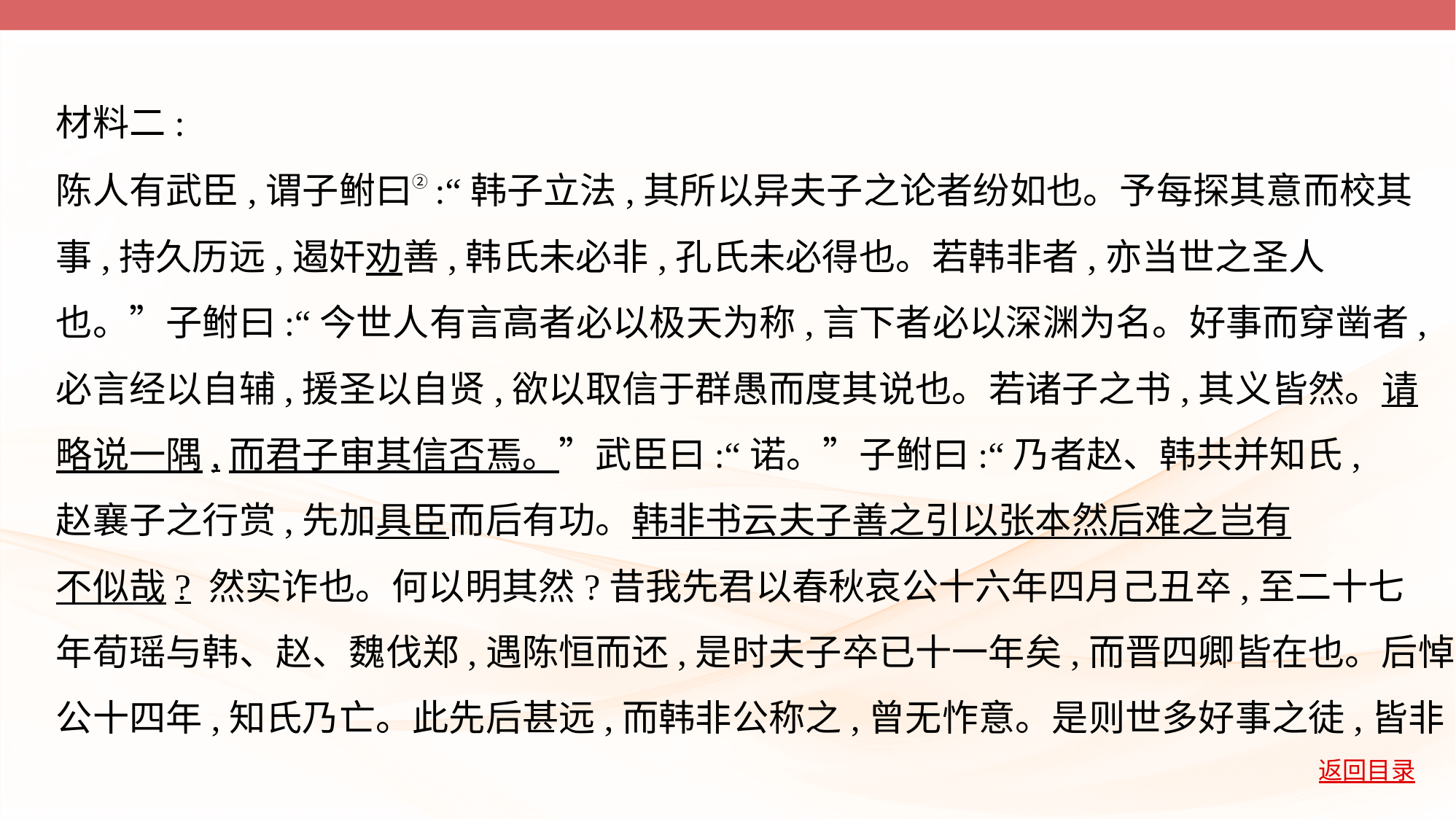

材料二:
陈人有武臣,谓子鲋曰②:“韩子立法,其所以异夫子之论者纷如也。予每探其意而校其
事,持久历远,遏奸劝善,韩氏未必非,孔氏未必得也。若韩非者,亦当世之圣人
也。”子鲋曰:“今世人有言高者必以极天为称,言下者必以深渊为名。好事而穿凿者,
必言经以自辅,援圣以自贤,欲以取信于群愚而度其说也。若诸子之书,其义皆然。请
略说一隅,而君子审其信否焉。”武臣曰:“诺。”子鲋曰:“乃者赵、韩共并知氏,
赵襄子之行赏,先加具臣而后有功。韩非书云夫子善之引以张本然后难之岂有
不似哉? 然实诈也。何以明其然?昔我先君以春秋哀公十六年四月己丑卒,至二十七
年荀瑶与韩、赵、魏伐郑,遇陈恒而还,是时夫子卒已十一年矣,而晋四卿皆在也。后悼
公十四年,知氏乃亡。此先后甚远,而韩非公称之,曾无怍意。是则世多好事之徒,皆非